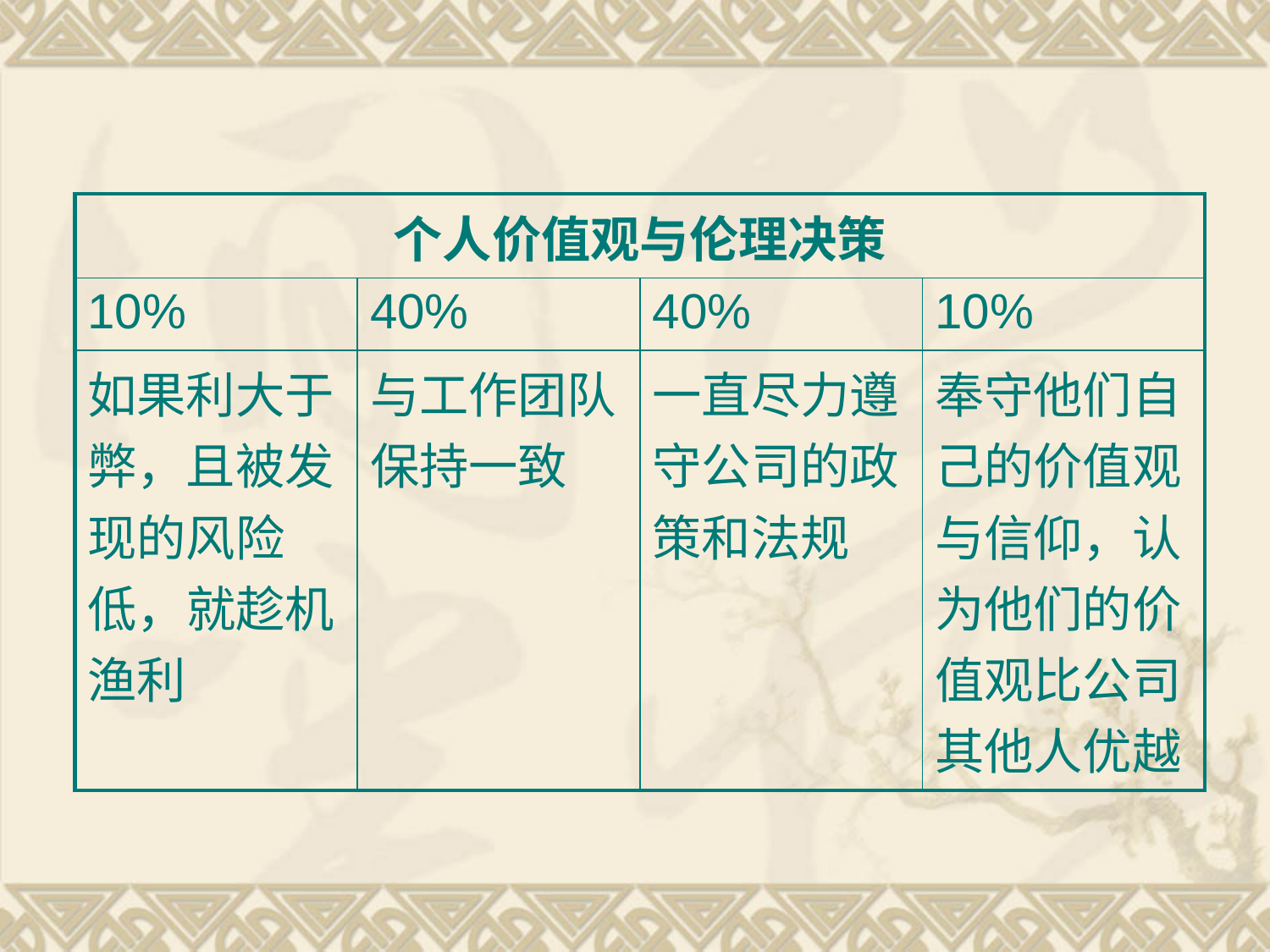

| 个人价值观与伦理决策 |  |  |  |
| --- | --- | --- | --- |
| 10% | 40% | 40% | 10% |
| 如果利大于弊，且被发现的风险低，就趁机渔利 | 与工作团队保持一致 | 一直尽力遵守公司的政策和法规 | 奉守他们自己的价值观与信仰，认为他们的价值观比公司其他人优越 |